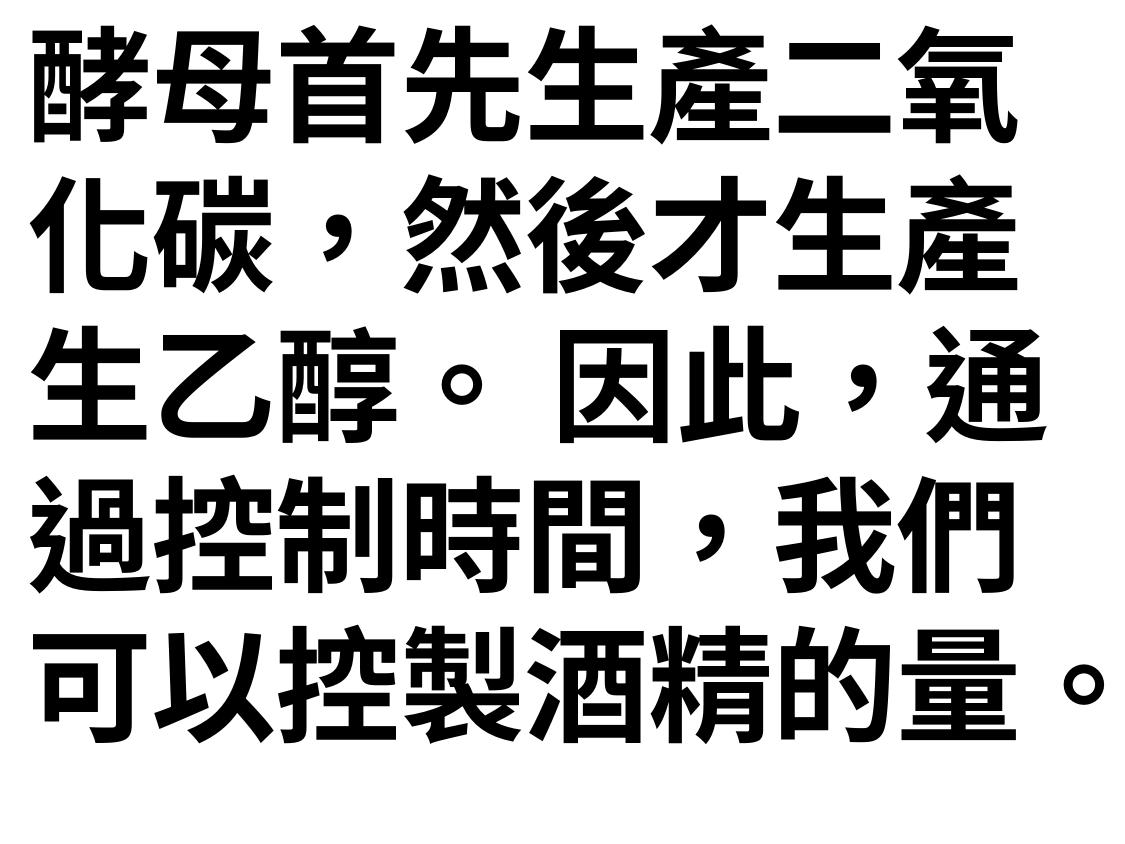

酵母首先生產二氧化碳，然後才生產生乙醇。 因此，通過控制時間，我們可以控製酒精的量。